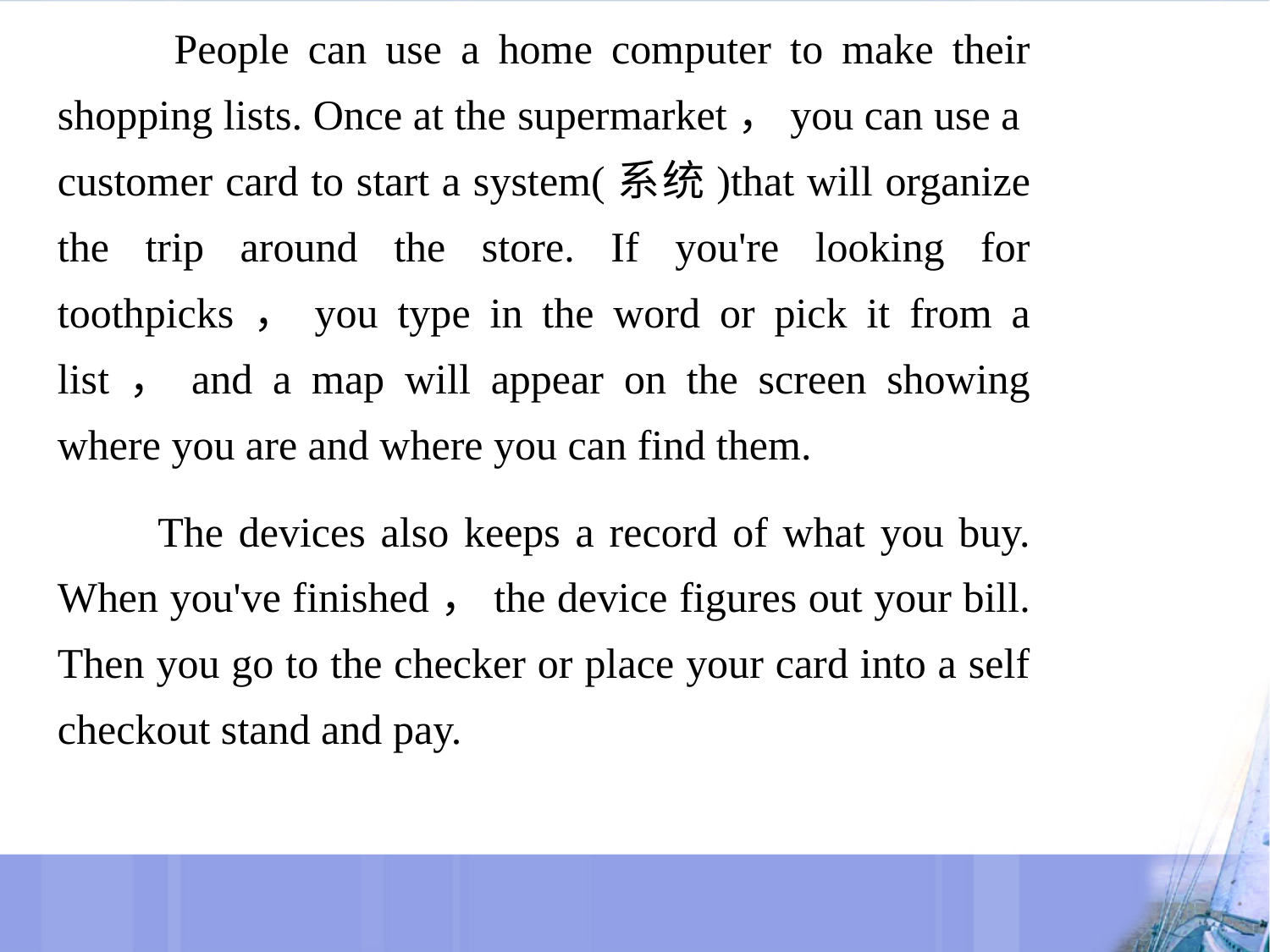

People can use a home computer to make their shopping lists. Once at the supermarket，you can use a  customer card to start a system(系统)that will organize the trip around the store. If you're looking for toothpicks，you type in the word or pick it from a list，and a map will appear on the screen showing where you are and where you can find them.
The devices also keeps a record of what you buy. When you've finished，the device figures out your bill. Then you go to the checker or place your card into a self­checkout stand and pay.